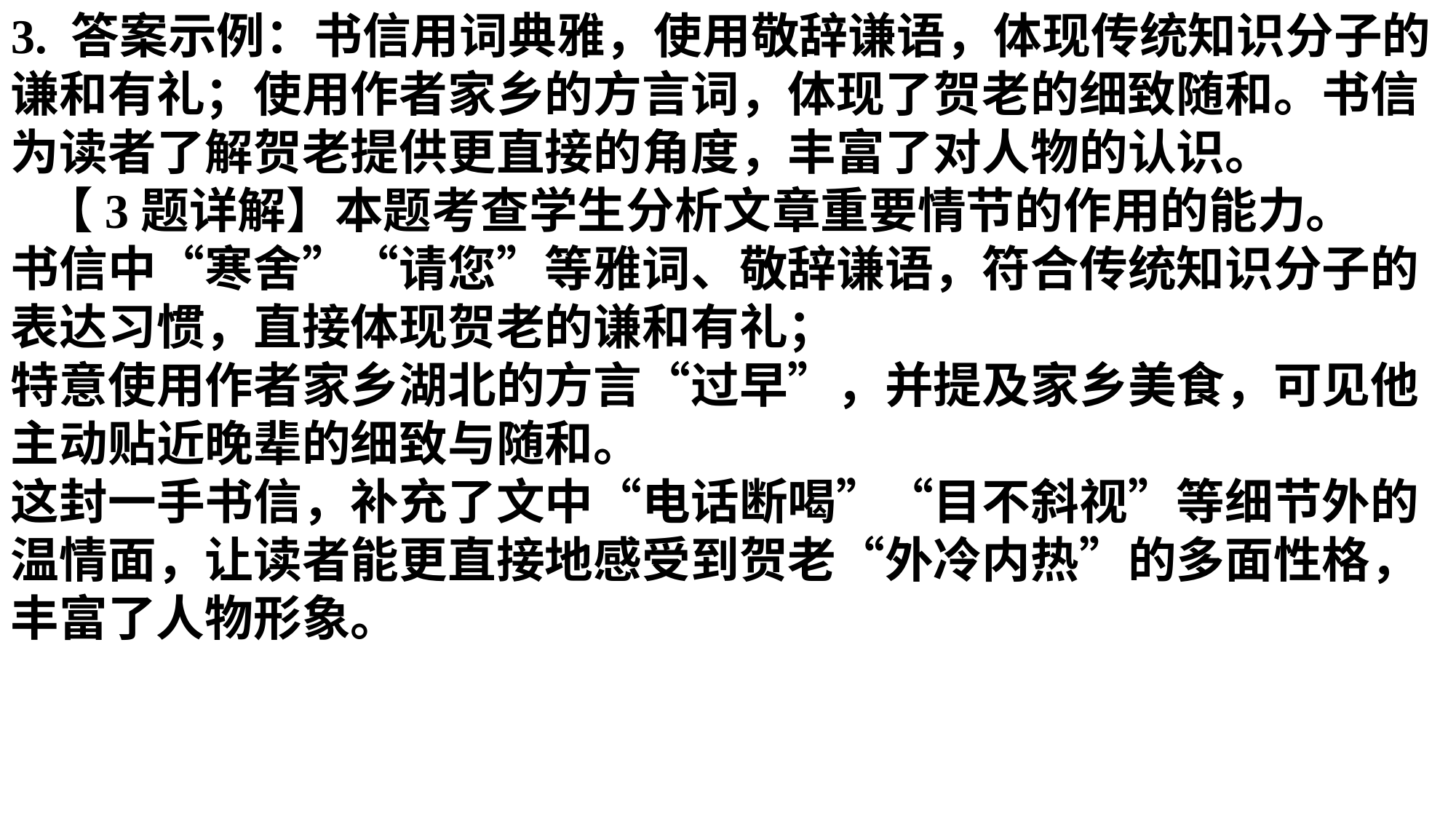

3. 答案示例：书信用词典雅，使用敬辞谦语，体现传统知识分子的谦和有礼；使用作者家乡的方言词，体现了贺老的细致随和。书信为读者了解贺老提供更直接的角度，丰富了对人物的认识。
  【3题详解】本题考查学生分析文章重要情节的作用的能力。
书信中“寒舍”“请您”等雅词、敬辞谦语，符合传统知识分子的表达习惯，直接体现贺老的谦和有礼；
特意使用作者家乡湖北的方言“过早”，并提及家乡美食，可见他主动贴近晚辈的细致与随和。
这封一手书信，补充了文中“电话断喝”“目不斜视”等细节外的温情面，让读者能更直接地感受到贺老“外冷内热”的多面性格，丰富了人物形象。